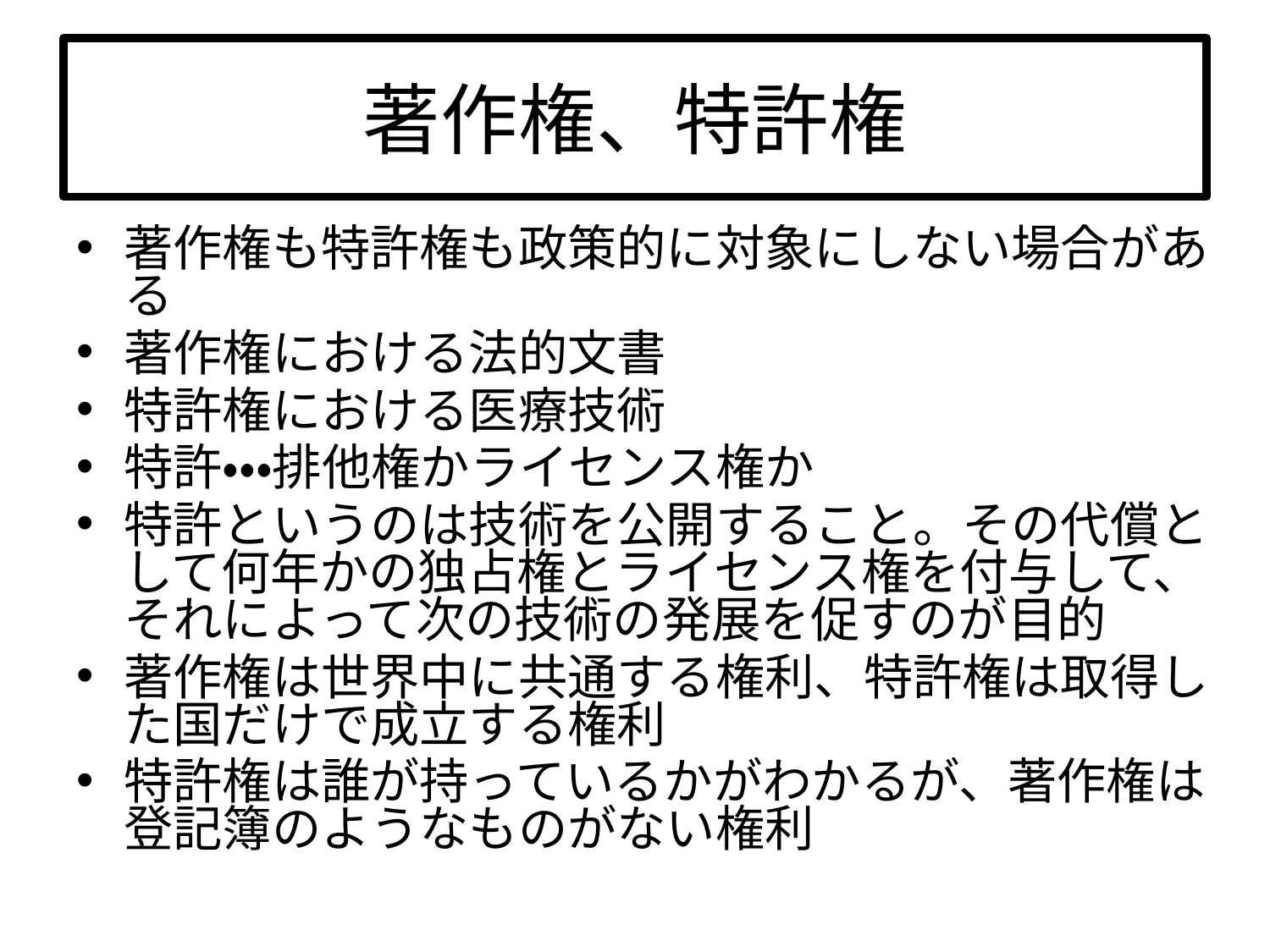

# 著作権、特許権
著作権も特許権も政策的に対象にしない場合がある
著作権における法的文書
特許権における医療技術
特許・・・排他権かライセンス権か
特許というのは技術を公開すること。その代償として何年かの独占権とライセンス権を付与して、それによって次の技術の発展を促すのが目的
著作権は世界中に共通する権利、特許権は取得した国だけで成立する権利
特許権は誰が持っているかがわかるが、著作権は登記簿のようなものがない権利